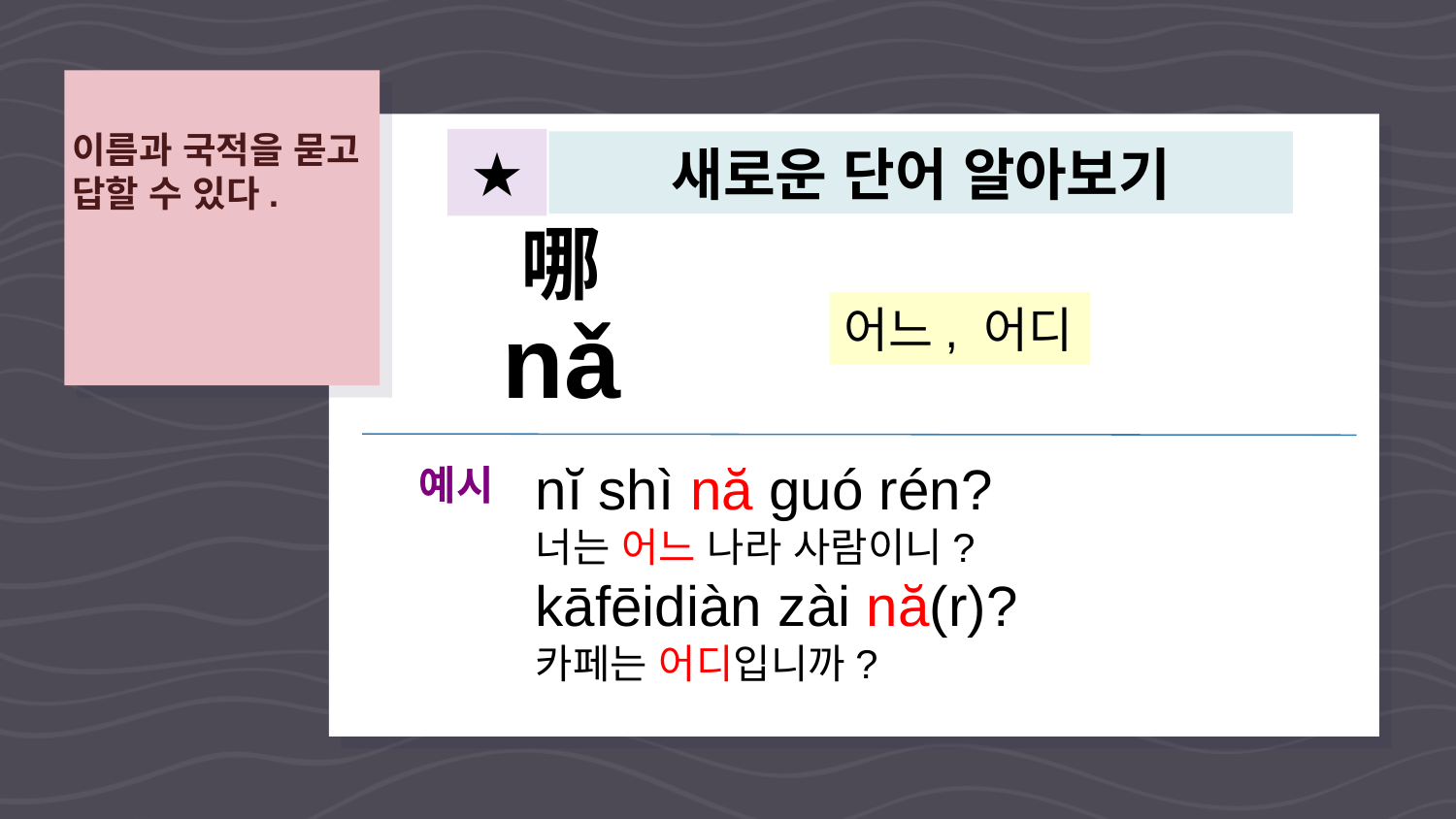

이름과 국적을 묻고 답할 수 있다.
★
새로운 단어 알아보기
哪
nǎ
어느, 어디
nĭ shì nă guó rén?
너는 어느 나라 사람이니?
kāfēidiàn zài nă(r)?
카페는 어디입니까?
예시